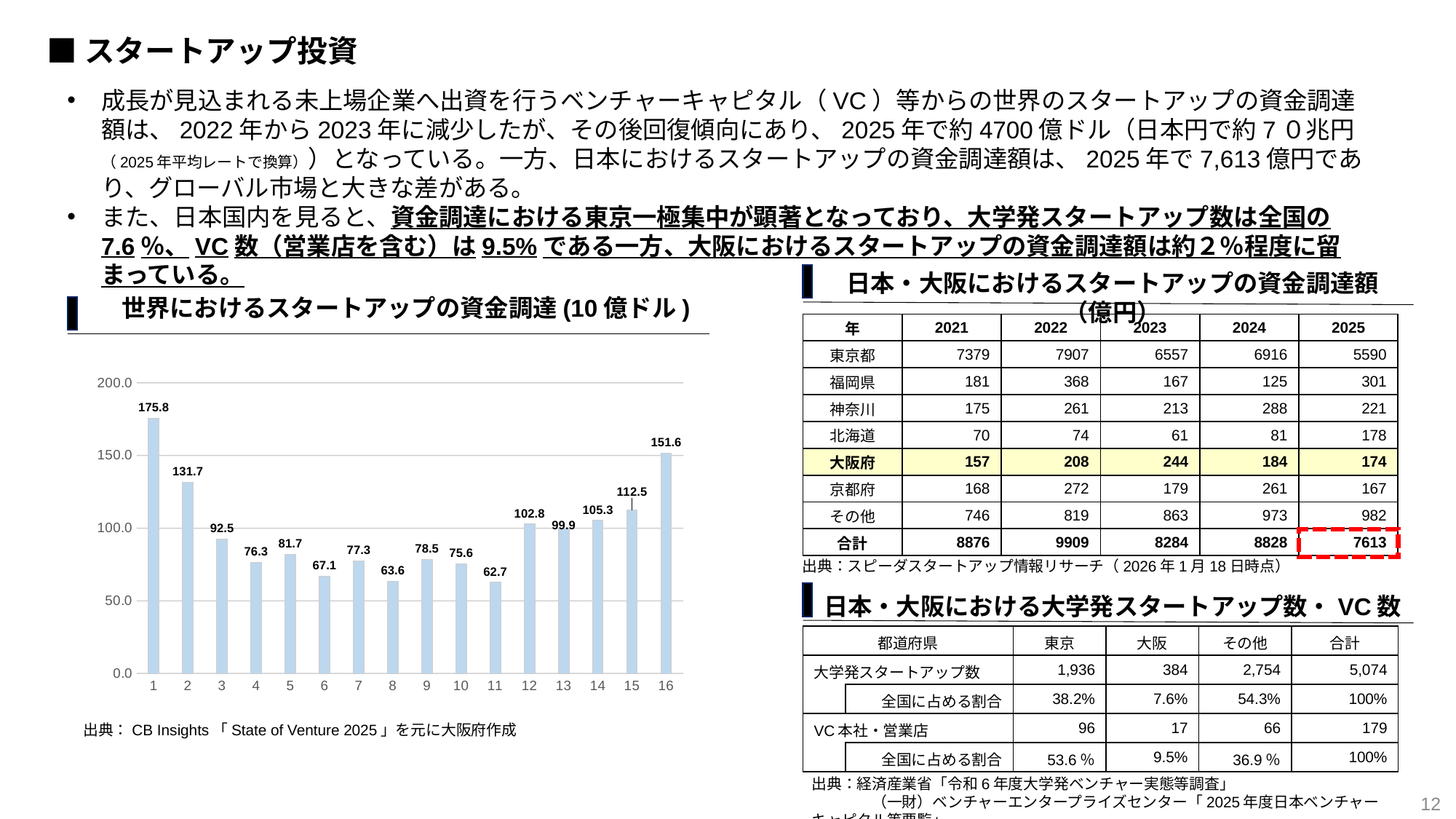

■スタートアップ投資
成長が見込まれる未上場企業へ出資を行うベンチャーキャピタル（VC）等からの世界のスタートアップの資金調達額は、2022年から2023年に減少したが、その後回復傾向にあり、2025年で約4700億ドル（日本円で約7０兆円（2025年平均レートで換算））となっている。一方、日本におけるスタートアップの資金調達額は、2025年で7,613億円であり、グローバル市場と大きな差がある。
また、日本国内を見ると、資金調達における東京一極集中が顕著となっており、大学発スタートアップ数は全国の7.6％、VC数（営業店を含む）は9.5%である一方、大阪におけるスタートアップの資金調達額は約２％程度に留まっている。
日本・大阪におけるスタートアップの資金調達額（億円）

世界におけるスタートアップの資金調達(10億ドル)

| 年 | 2021 | 2022 | 2023 | 2024 | 2025 |
| --- | --- | --- | --- | --- | --- |
| 東京都 | 7379 | 7907 | 6557 | 6916 | 5590 |
| 福岡県 | 181 | 368 | 167 | 125 | 301 |
| 神奈川 | 175 | 261 | 213 | 288 | 221 |
| 北海道 | 70 | 74 | 61 | 81 | 178 |
| 大阪府 | 157 | 208 | 244 | 184 | 174 |
| 京都府 | 168 | 272 | 179 | 261 | 167 |
| その他 | 746 | 819 | 863 | 973 | 982 |
| 合計 | 8876 | 9909 | 8284 | 8828 | 7613 |

### Chart

| Category |  |
|---|---|
出典：スピーダスタートアップ情報リサーチ（2026年1月18日時点）

日本・大阪における大学発スタートアップ数・VC数
| 都道府県 |  | 東京 | 大阪 | その他 | 合計 |
| --- | --- | --- | --- | --- | --- |
| 大学発スタートアップ数 |  | 1,936 | 384 | 2,754 | 5,074 |
|  | 全国に占める割合 | 38.2% | 7.6% | 54.3% | 100% |
| VC本社・営業店 |  | 96 | 17 | 66 | 179 |
|  | 全国に占める割合 | 53.6％ | 9.5% | 36.9％ | 100% |
出典：CB Insights「State of Venture 2025」を元に大阪府作成
出典：経済産業省「令和6年度大学発ベンチャー実態等調査」
　　　　（一財）ベンチャーエンタープライズセンター「2025年度日本ベンチャーキャピタル等要覧」
12